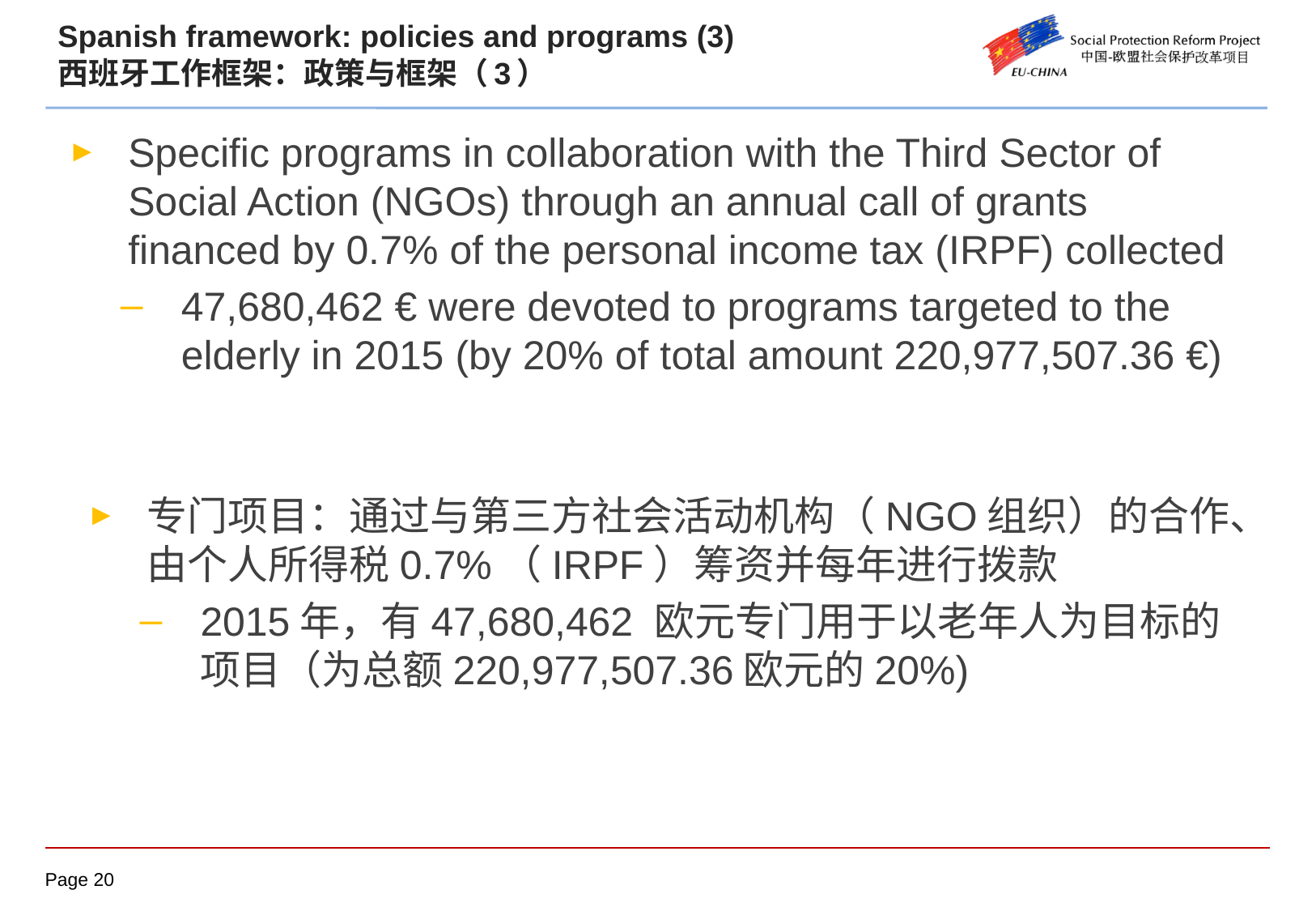

# Spanish framework: policies and programs (3) 西班牙工作框架：政策与框架（3）
Specific programs in collaboration with the Third Sector of Social Action (NGOs) through an annual call of grants financed by 0.7% of the personal income tax (IRPF) collected
47,680,462 € were devoted to programs targeted to the elderly in 2015 (by 20% of total amount 220,977,507.36 €)

专门项目：通过与第三方社会活动机构（NGO组织）的合作、由个人所得税0.7%（IRPF）筹资并每年进行拨款
2015年，有47,680,462 欧元专门用于以老年人为目标的项目（为总额220,977,507.36欧元的20%)